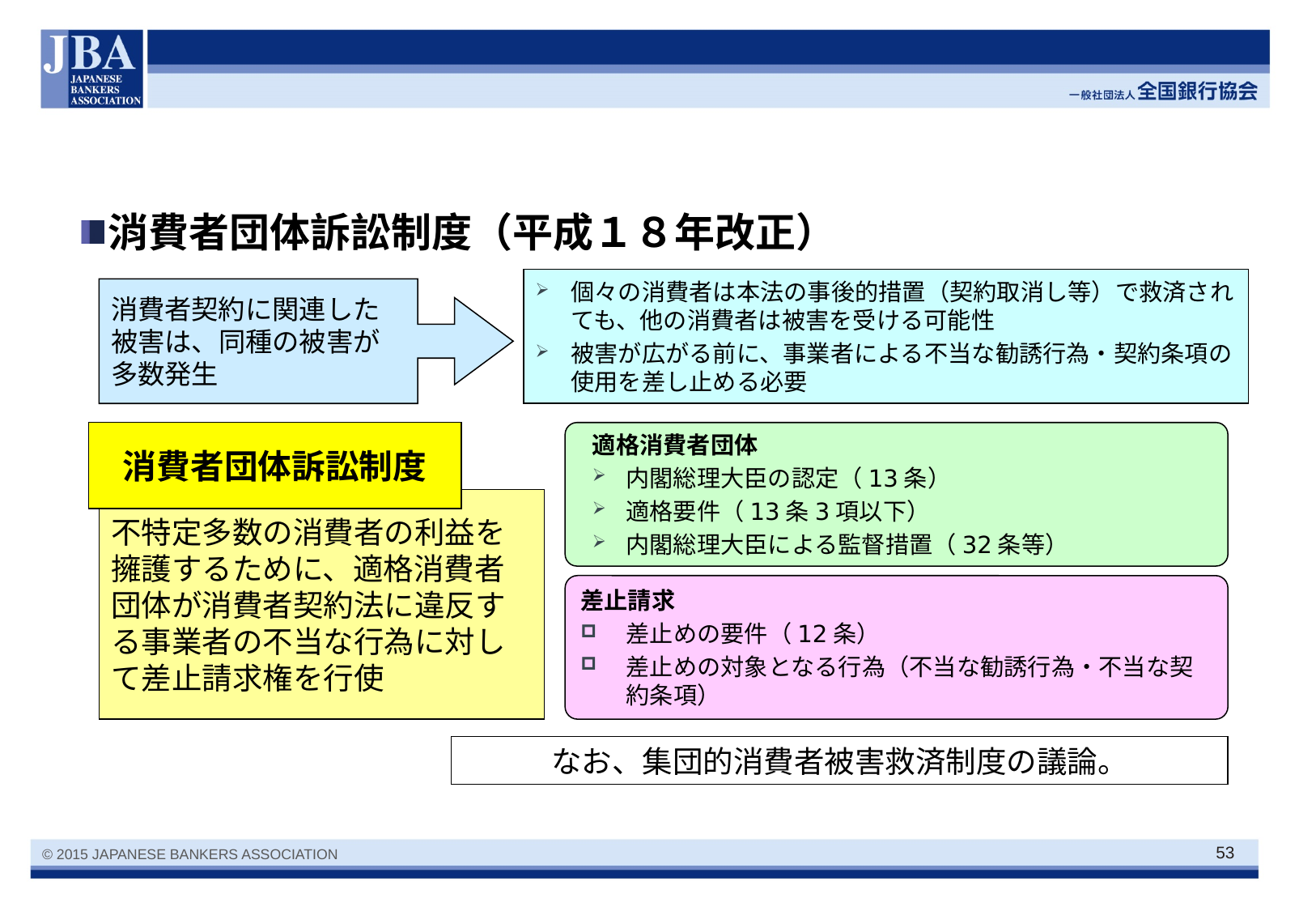

#
消費者団体訴訟制度（平成１８年改正）
個々の消費者は本法の事後的措置（契約取消し等）で救済されても、他の消費者は被害を受ける可能性
被害が広がる前に、事業者による不当な勧誘行為・契約条項の使用を差し止める必要
消費者契約に関連した被害は、同種の被害が多数発生
消費者団体訴訟制度
適格消費者団体
内閣総理大臣の認定（13条）
適格要件（13条3項以下）
内閣総理大臣による監督措置（32条等）
不特定多数の消費者の利益を擁護するために、適格消費者団体が消費者契約法に違反する事業者の不当な行為に対して差止請求権を行使
差止請求
差止めの要件（12条）
差止めの対象となる行為（不当な勧誘行為・不当な契約条項）
なお、集団的消費者被害救済制度の議論。